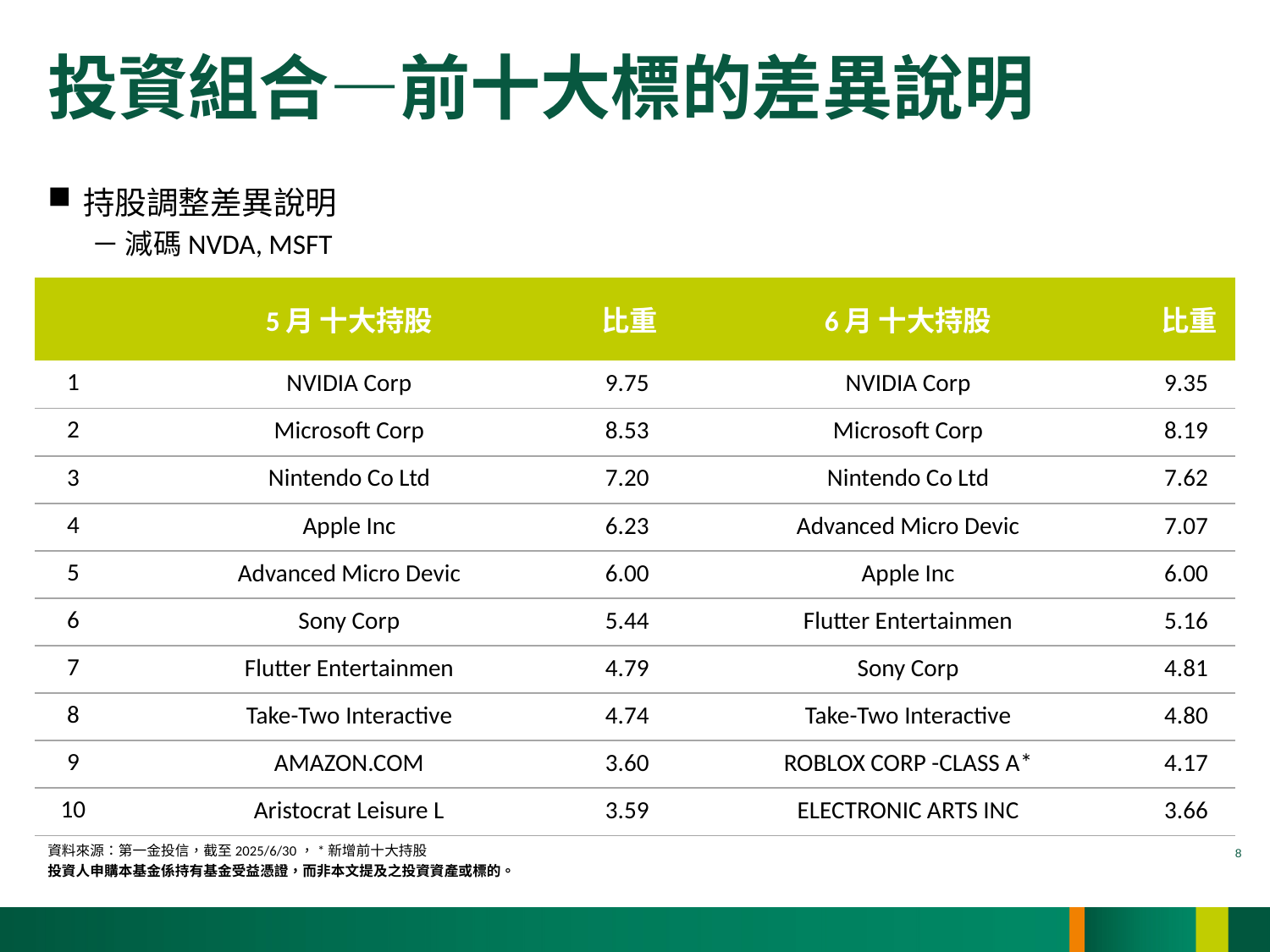

# 投資組合—前十大標的差異說明
持股調整差異說明
減碼NVDA, MSFT
|  | 5月 十大持股 | 比重 | 6月 十大持股 | 比重 |
| --- | --- | --- | --- | --- |
| 1 | NVIDIA Corp | 9.75 | NVIDIA Corp | 9.35 |
| 2 | Microsoft Corp | 8.53 | Microsoft Corp | 8.19 |
| 3 | Nintendo Co Ltd | 7.20 | Nintendo Co Ltd | 7.62 |
| 4 | Apple Inc | 6.23 | Advanced Micro Devic | 7.07 |
| 5 | Advanced Micro Devic | 6.00 | Apple Inc | 6.00 |
| 6 | Sony Corp | 5.44 | Flutter Entertainmen | 5.16 |
| 7 | Flutter Entertainmen | 4.79 | Sony Corp | 4.81 |
| 8 | Take-Two Interactive | 4.74 | Take-Two Interactive | 4.80 |
| 9 | AMAZON.COM | 3.60 | ROBLOX CORP -CLASS A\* | 4.17 |
| 10 | Aristocrat Leisure L | 3.59 | ELECTRONIC ARTS INC | 3.66 |
資料來源：第一金投信，截至2025/6/30，*新增前十大持股
投資人申購本基金係持有基金受益憑證，而非本文提及之投資資產或標的。